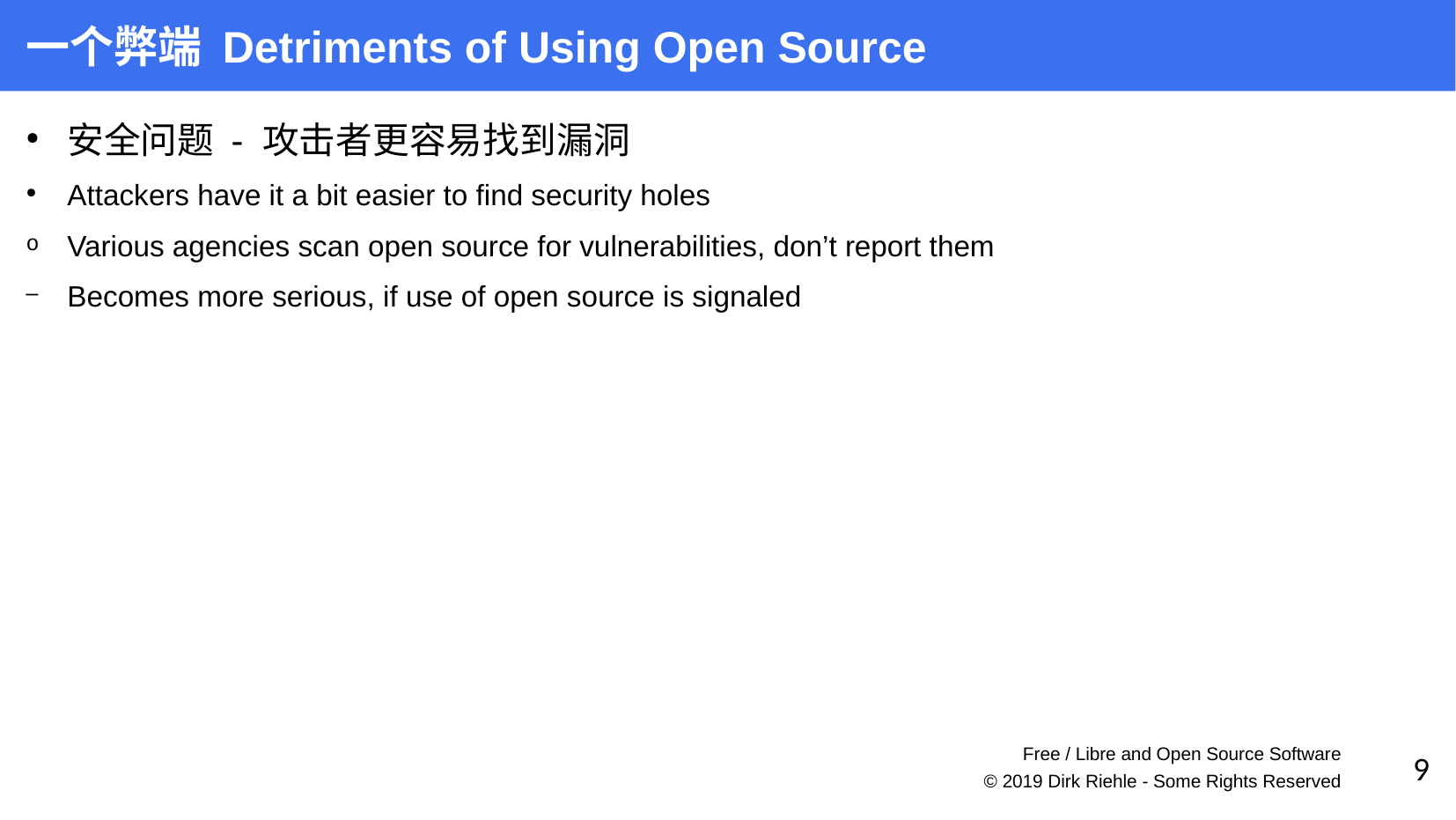

一个弊端 Detriments of Using Open Source
安全问题 - 攻击者更容易找到漏洞
Attackers have it a bit easier to find security holes
Various agencies scan open source for vulnerabilities, don’t report them
Becomes more serious, if use of open source is signaled
Free / Libre and Open Source Software
9
© 2019 Dirk Riehle - Some Rights Reserved